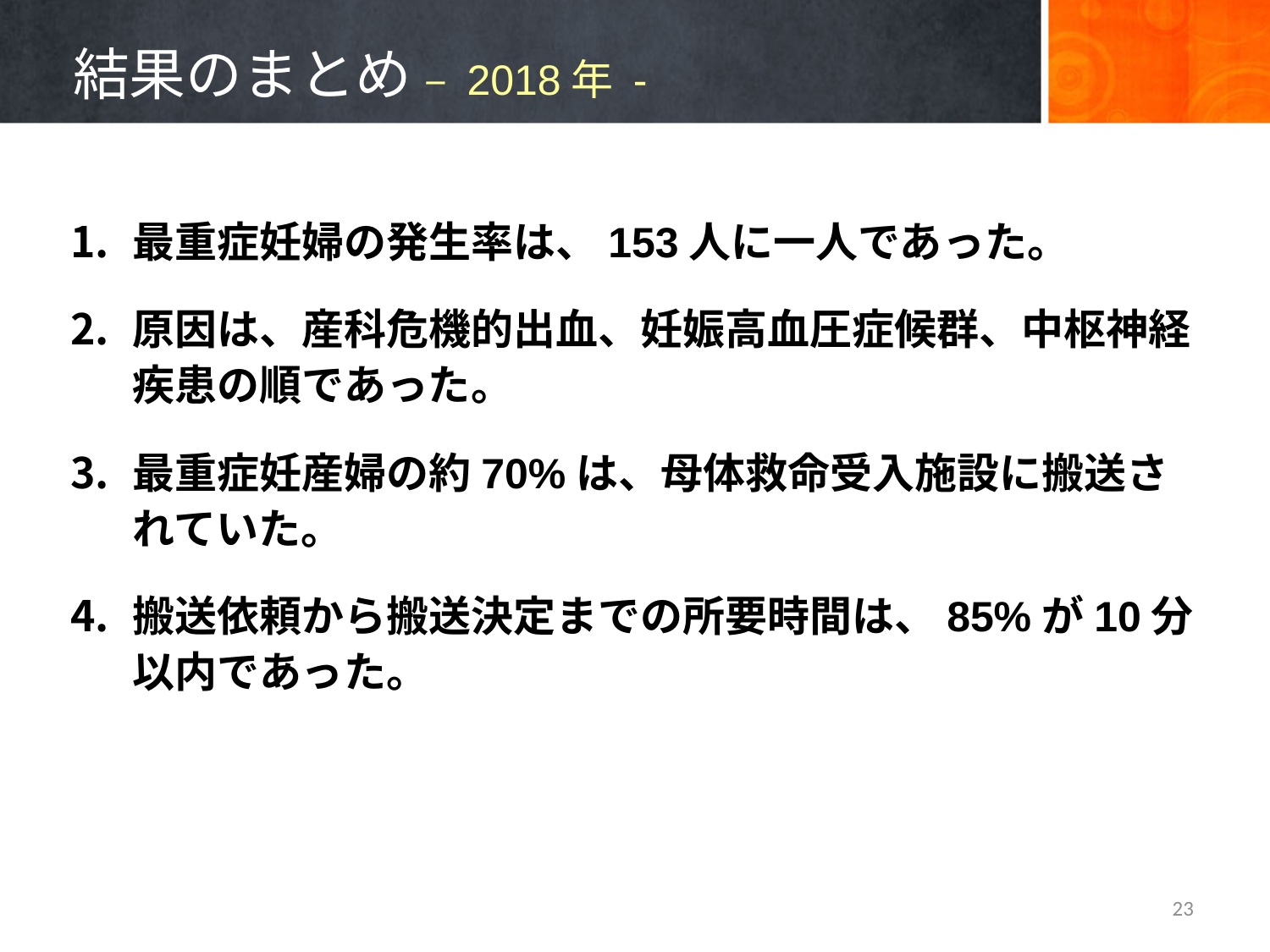

# 結果のまとめ – 2018年 -
最重症妊婦の発生率は、153人に一人であった。
原因は、産科危機的出血、妊娠高血圧症候群、中枢神経疾患の順であった。
最重症妊産婦の約70%は、母体救命受入施設に搬送されていた。
搬送依頼から搬送決定までの所要時間は、85%が10分以内であった。
23